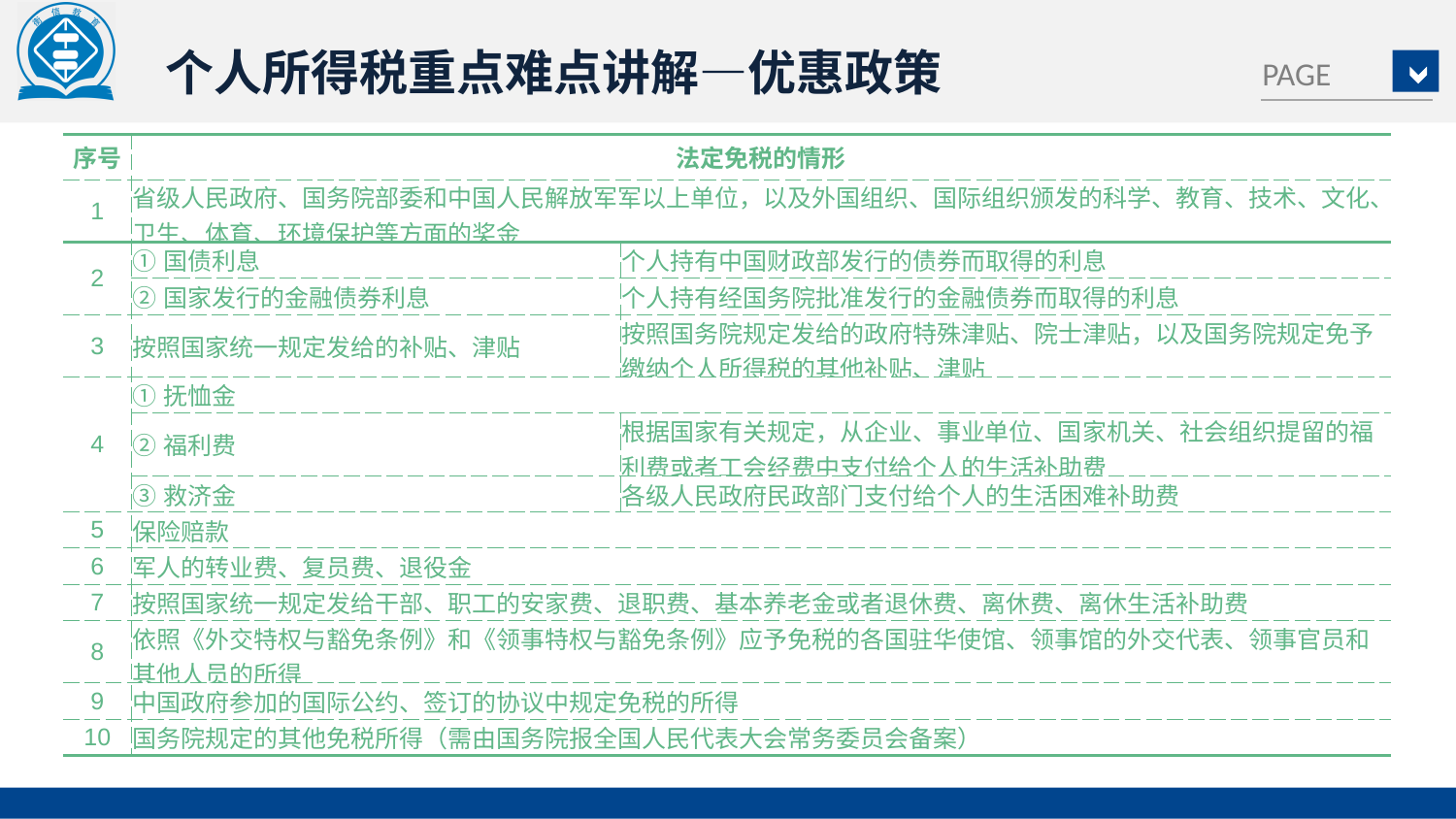

个人所得税重点难点讲解—优惠政策
29
| 序号 | 法定免税的情形 |  |
| --- | --- | --- |
| 1 | 省级人民政府、国务院部委和中国人民解放军军以上单位，以及外国组织、国际组织颁发的科学、教育、技术、文化、卫生、体育、环境保护等方面的奖金 |  |
| 2 | ①国债利息 | 个人持有中国财政部发行的债券而取得的利息 |
|  | ②国家发行的金融债券利息 | 个人持有经国务院批准发行的金融债券而取得的利息 |
| 3 | 按照国家统一规定发给的补贴、津贴 | 按照国务院规定发给的政府特殊津贴、院士津贴，以及国务院规定免予缴纳个人所得税的其他补贴、津贴 |
| 4 | ①抚恤金 |  |
|  | ②福利费 | 根据国家有关规定，从企业、事业单位、国家机关、社会组织提留的福利费或者工会经费中支付给个人的生活补助费 |
|  | ③救济金 | 各级人民政府民政部门支付给个人的生活困难补助费 |
| 5 | 保险赔款 |  |
| 6 | 军人的转业费、复员费、退役金 |  |
| 7 | 按照国家统一规定发给干部、职工的安家费、退职费、基本养老金或者退休费、离休费、离休生活补助费 |  |
| 8 | 依照《外交特权与豁免条例》和《领事特权与豁免条例》应予免税的各国驻华使馆、领事馆的外交代表、领事官员和其他人员的所得 |  |
| 9 | 中国政府参加的国际公约、签订的协议中规定免税的所得 |  |
| 10 | 国务院规定的其他免税所得（需由国务院报全国人民代表大会常务委员会备案） |  |